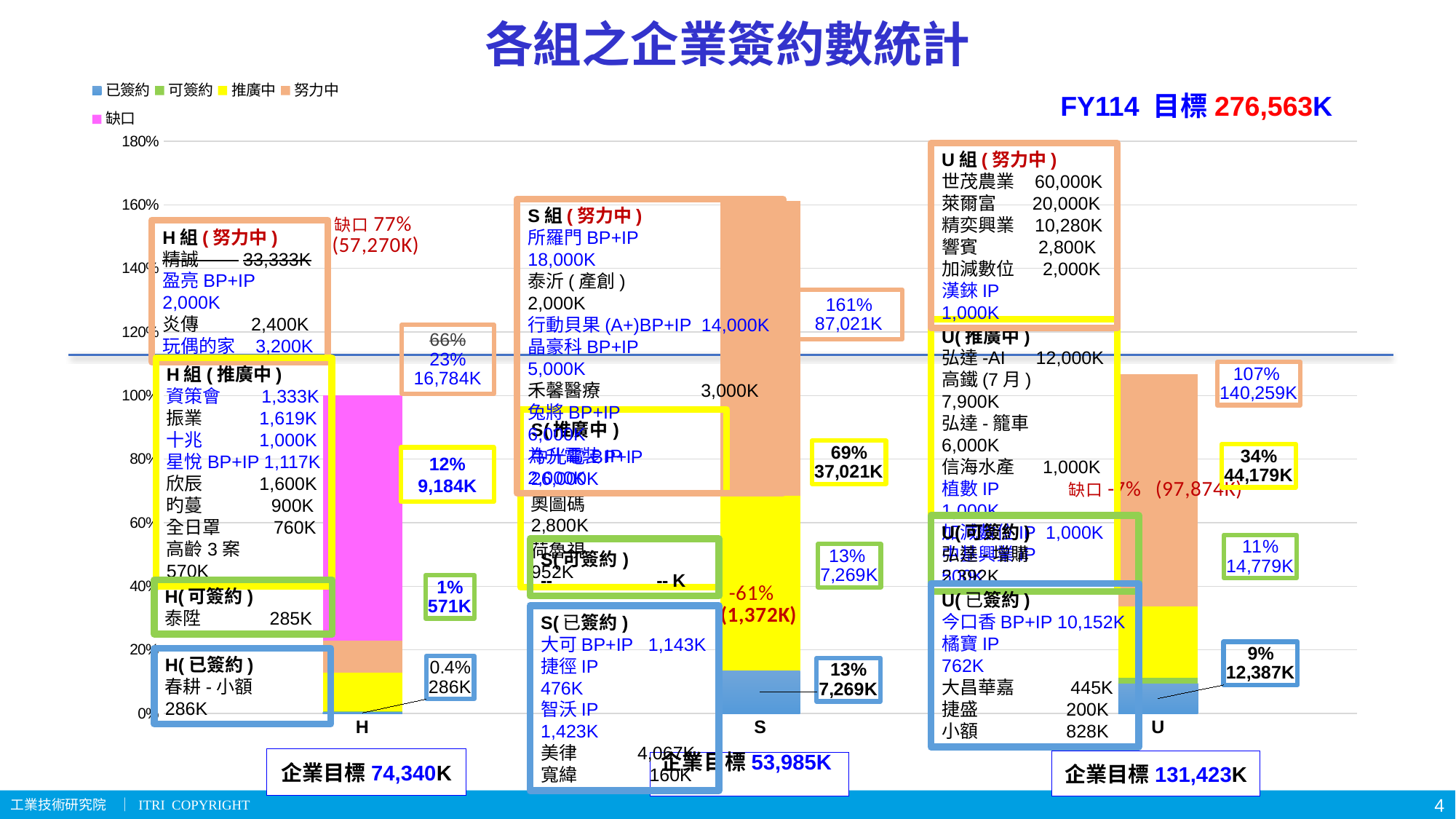

# 各組之企業簽約數統計

### Chart

| Category | 已簽約 | 可簽約 | 推廣中 | 努力中 | 缺口 |
|---|---|---|---|---|---|
| H | 0.003847188592951305 | 0.0038337368845843423 | 0.11970675275760022 | 0.10223298358891579 | 0.7703793381759484 |
| S | 0.13464851347596554 | 0.0 | 0.5511160507548393 | 0.9261831990367695 | -0.6119477632675743 |
| U | 0.09425290854721015 | 0.01820077155444633 | 0.22370513532638883 | 0.7310744694612055 | -0.06723328488925073 |
FY114 目標276,563K
U組(努力中)
世茂農業    60,000K
萊爾富        20,000K
精奕興業    10,280K
響賓              2,800K
加減數位      2,000K
漢錸IP           1,000K
S組(努力中)
所羅門BP+IP              18,000K
泰沂(產創)                     2,000K
行動貝果(A+)BP+IP  14,000K
晶豪科BP+IP                 5,000K
禾馨醫療                        3,000K
兔將BP+IP                     6,000K
為升電裝IP                     2,000K
H組(努力中)
精誠          33,333K
盈亮BP+IP 2,000K
炎傳            2,400K
玩偶的家    3,200K
U(推廣中)
弘達-AI      12,000K
高鐵(7月)     7,900K
弘達-籠車    6,000K
信海水產      1,000K
植數IP          1,000K
加減數位IP  1,000K
中基興業IP      500K
H組(推廣中)
資策會         1,333K
振業             1,619K
十兆             1,000K
星悅BP+IP 1,117K
欣辰             1,600K
旳蔓                900K
全日罩            760K
高齡3案          570K
12%
9,184K
U(可簽約)
弘達-增購          2,392K
H(可簽約)
泰陞                285K
U(已簽約)
今口香BP+IP 10,152K
橘寶IP                 762K
大昌華嘉             445K
捷盛                     200K
小額                     828K
S(已簽約)
大可BP+IP   1,143K
捷徑IP              476K
智沃IP           1,423K
美律              4,067K
寬緯                 160K
H(已簽約)
春耕-小額      286K
企業目標74,340K
企業目標131,423K
企業目標53,985K